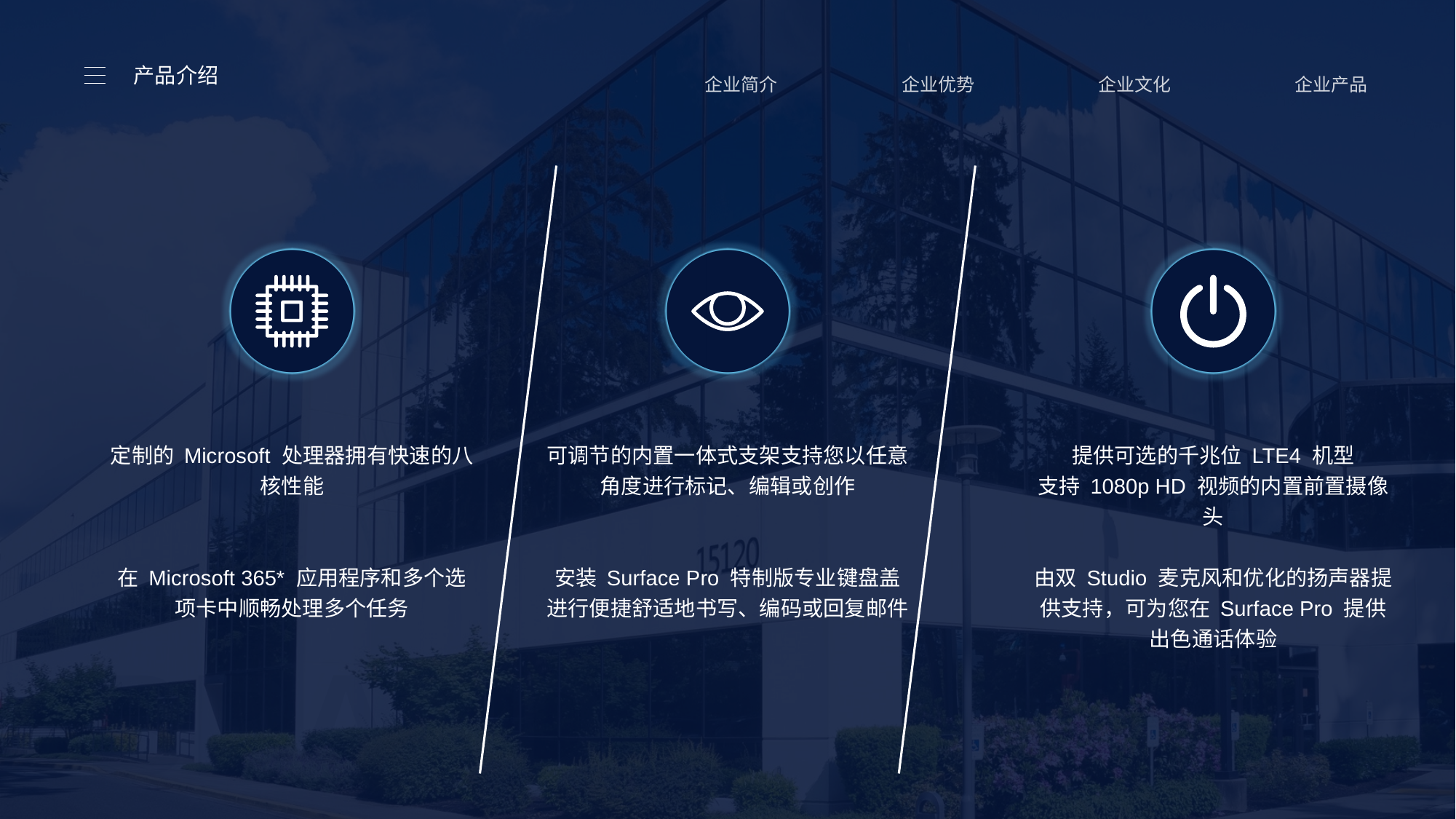

产品介绍

定制的 Microsoft 处理器拥有快速的八核性能

在 Microsoft 365* 应用程序和多个选项卡中顺畅处理多个任务
可调节的内置一体式支架支持您以任意角度进行标记、编辑或创作

安装 Surface Pro 特制版专业键盘盖 进行便捷舒适地书写、编码或回复邮件
提供可选的千兆位 LTE4 机型
支持 1080p HD 视频的内置前置摄像头

由双 Studio 麦克风和优化的扬声器提供支持，可为您在 Surface Pro 提供出色通话体验